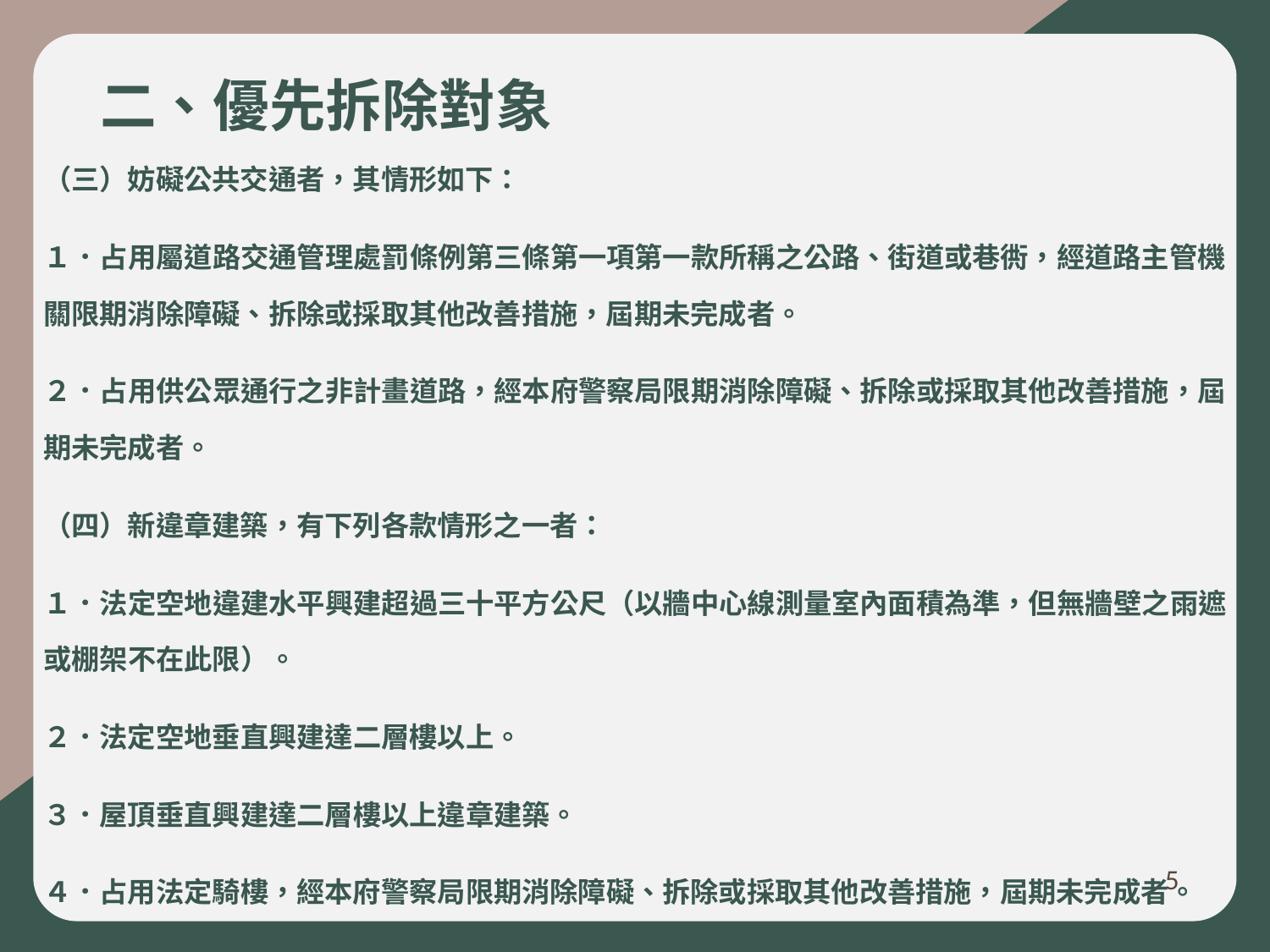

# 二、優先拆除對象
（三）妨礙公共交通者，其情形如下：
１．占用屬道路交通管理處罰條例第三條第一項第一款所稱之公路、街道或巷衖，經道路主管機關限期消除障礙、拆除或採取其他改善措施，屆期未完成者。
２．占用供公眾通行之非計畫道路，經本府警察局限期消除障礙、拆除或採取其他改善措施，屆期未完成者。
（四）新違章建築，有下列各款情形之一者：
１．法定空地違建水平興建超過三十平方公尺（以牆中心線測量室內面積為準，但無牆壁之雨遮或棚架不在此限）。
２．法定空地垂直興建達二層樓以上。
３．屋頂垂直興建達二層樓以上違章建築。
４．占用法定騎樓，經本府警察局限期消除障礙、拆除或採取其他改善措施，屆期未完成者。
5